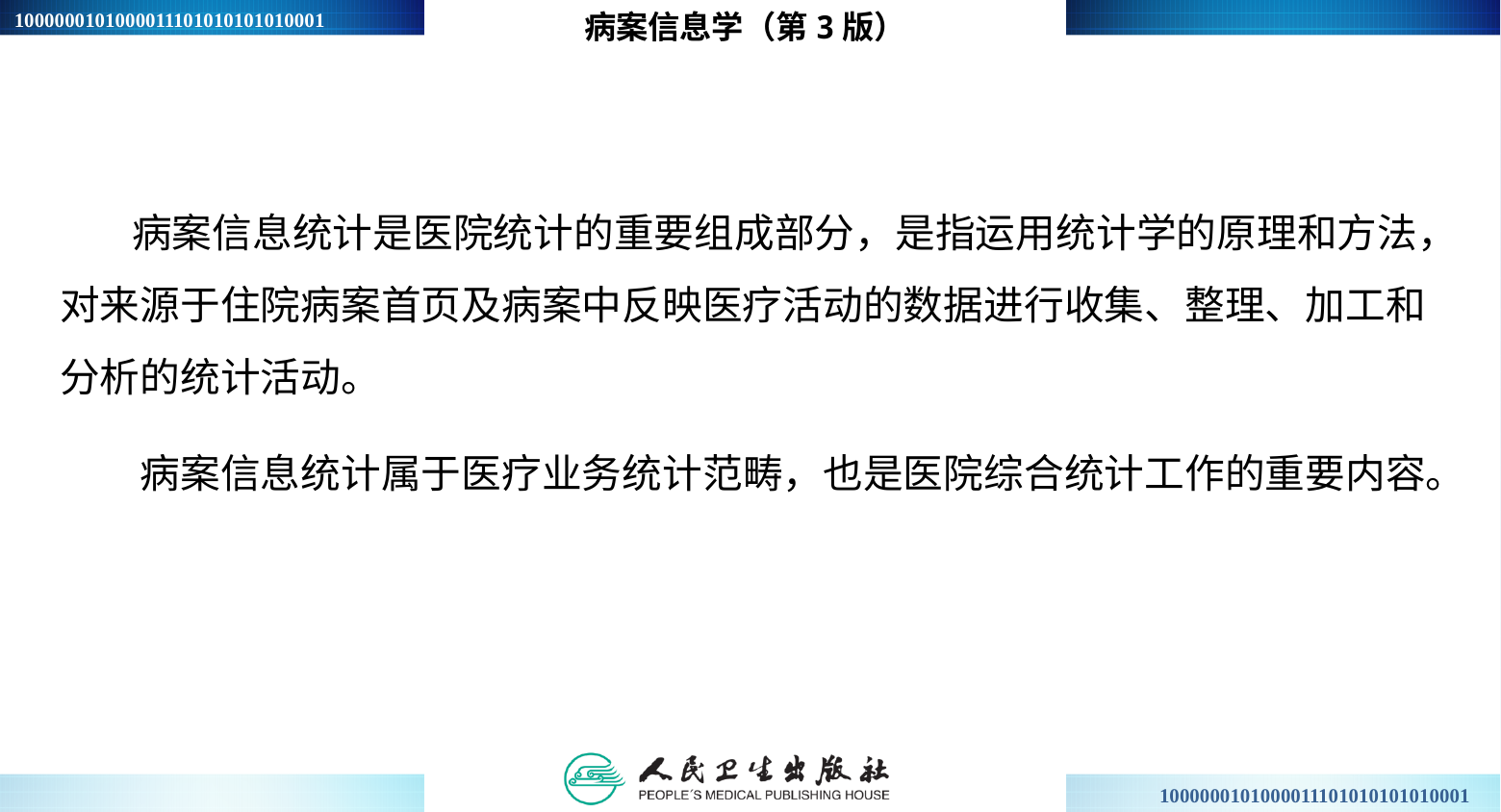

病案信息学（第3版）
　　病案信息统计是医院统计的重要组成部分，是指运用统计学的原理和方法，对来源于住院病案首页及病案中反映医疗活动的数据进行收集、整理、加工和分析的统计活动。
　　病案信息统计属于医疗业务统计范畴，也是医院综合统计工作的重要内容。